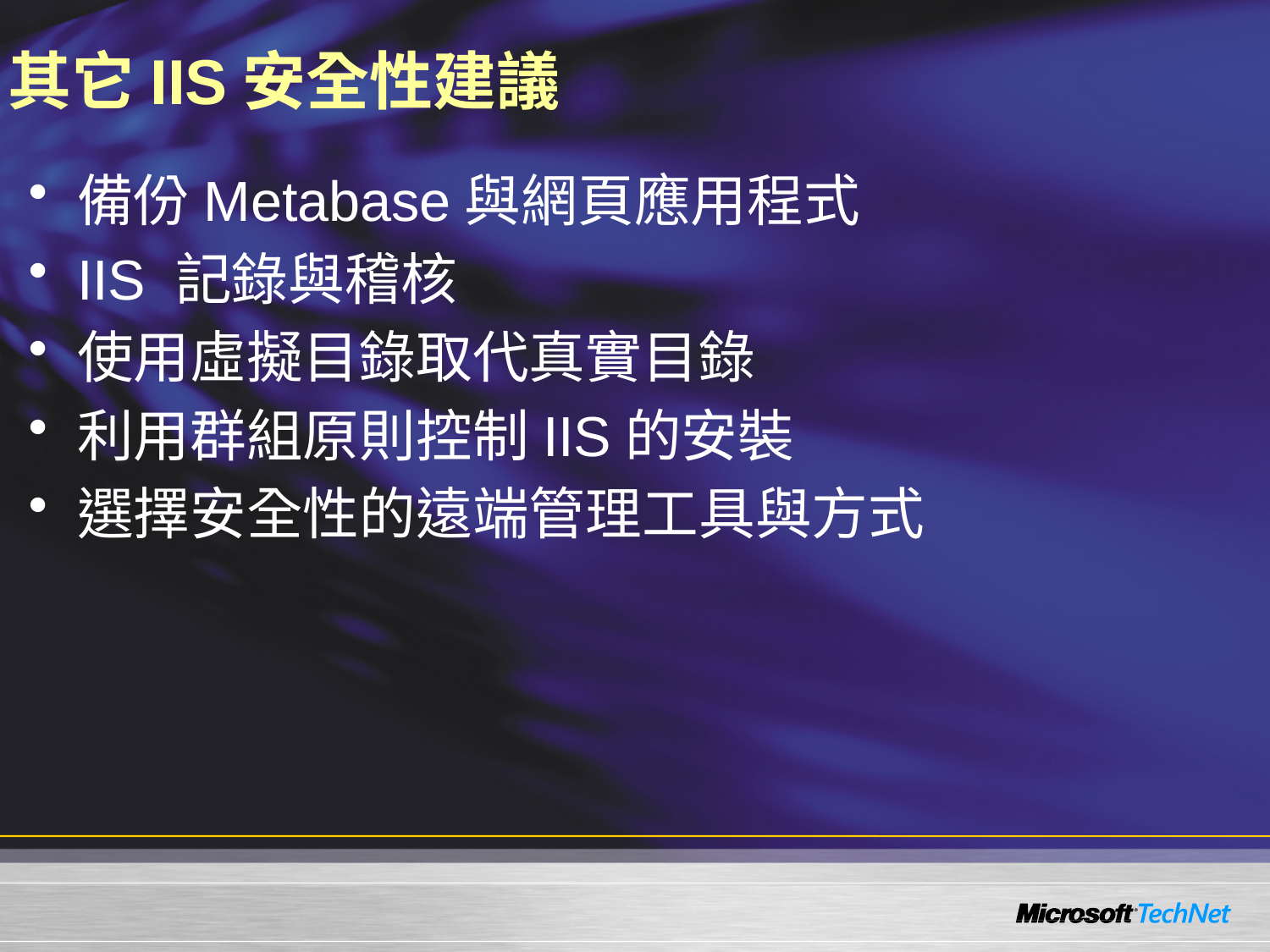

# 其它IIS安全性建議
備份Metabase與網頁應用程式
IIS 記錄與稽核
使用虛擬目錄取代真實目錄
利用群組原則控制IIS的安裝
選擇安全性的遠端管理工具與方式